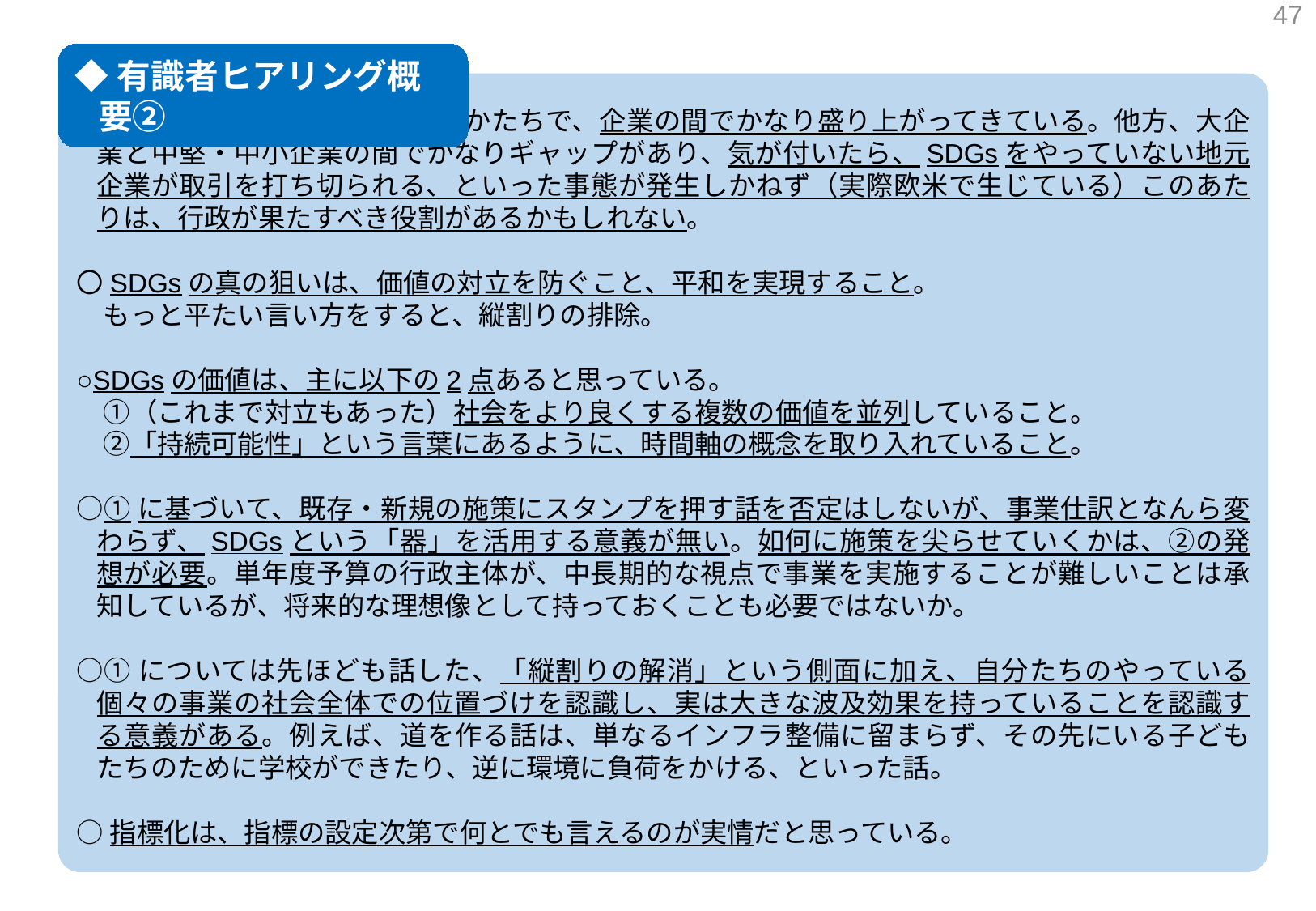

47
◆有識者ヒアリング概要②
○行政の動向をかなり先行するかたちで、企業の間でかなり盛り上がってきている。他方、大企業と中堅・中小企業の間でかなりギャップがあり、気が付いたら、SDGsをやっていない地元企業が取引を打ち切られる、といった事態が発生しかねず（実際欧米で生じている）このあたりは、行政が果たすべき役割があるかもしれない。

〇SDGsの真の狙いは、価値の対立を防ぐこと、平和を実現すること。
　もっと平たい言い方をすると、縦割りの排除。

○SDGsの価値は、主に以下の2点あると思っている。
　①（これまで対立もあった）社会をより良くする複数の価値を並列していること。
　②「持続可能性」という言葉にあるように、時間軸の概念を取り入れていること。

○①に基づいて、既存・新規の施策にスタンプを押す話を否定はしないが、事業仕訳となんら変わらず、SDGsという「器」を活用する意義が無い。如何に施策を尖らせていくかは、②の発想が必要。単年度予算の行政主体が、中長期的な視点で事業を実施することが難しいことは承知しているが、将来的な理想像として持っておくことも必要ではないか。

○①については先ほども話した、「縦割りの解消」という側面に加え、自分たちのやっている個々の事業の社会全体での位置づけを認識し、実は大きな波及効果を持っていることを認識する意義がある。例えば、道を作る話は、単なるインフラ整備に留まらず、その先にいる子どもたちのために学校ができたり、逆に環境に負荷をかける、といった話。

○指標化は、指標の設定次第で何とでも言えるのが実情だと思っている。